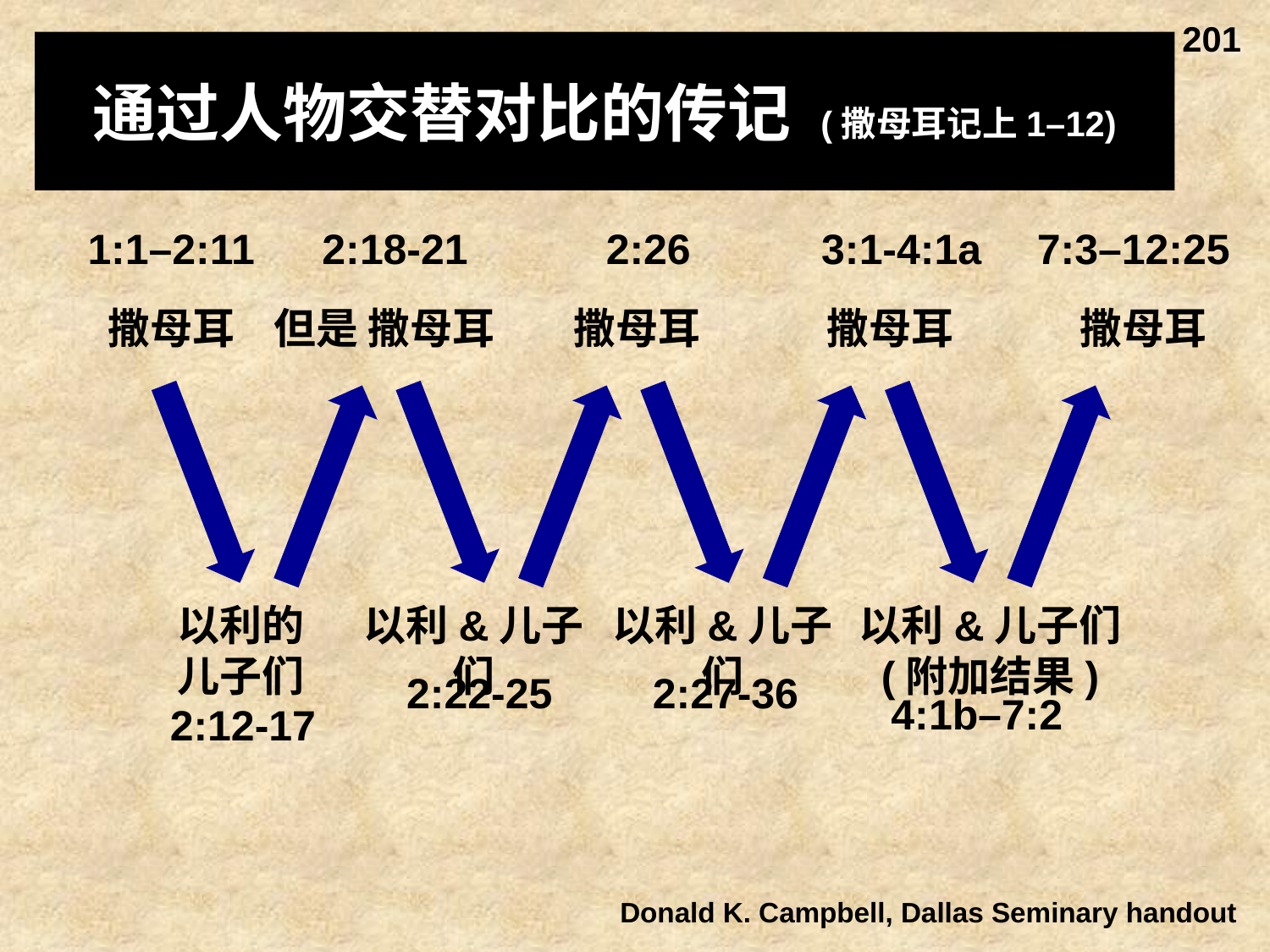

201
# 通过人物交替对比的传记 (撒母耳记上1–12)
1:1–2:11
撒母耳
2:18-21
但是 撒母耳
2:26
撒母耳
3:1-4:1a
撒母耳

7:3–12:25
撒母耳

以利的
儿子们
2:12-17
以利&儿子们
2:22-25
以利&儿子们
2:27-36
以利&儿子们
(附加结果)
4:1b–7:2
Donald K. Campbell, Dallas Seminary handout